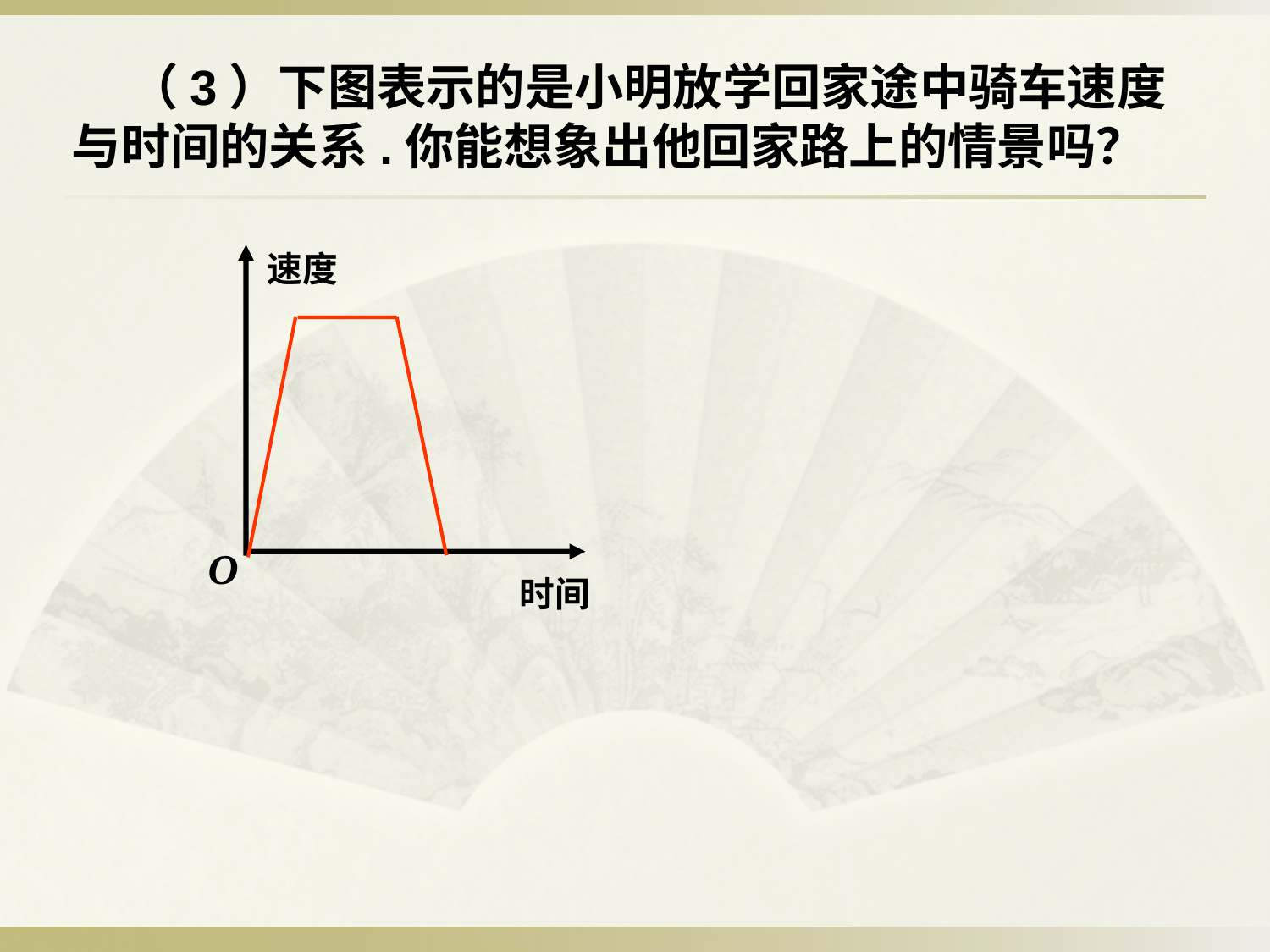

（3）下图表示的是小明放学回家途中骑车速度与时间的关系.你能想象出他回家路上的情景吗？
速度

O

时间